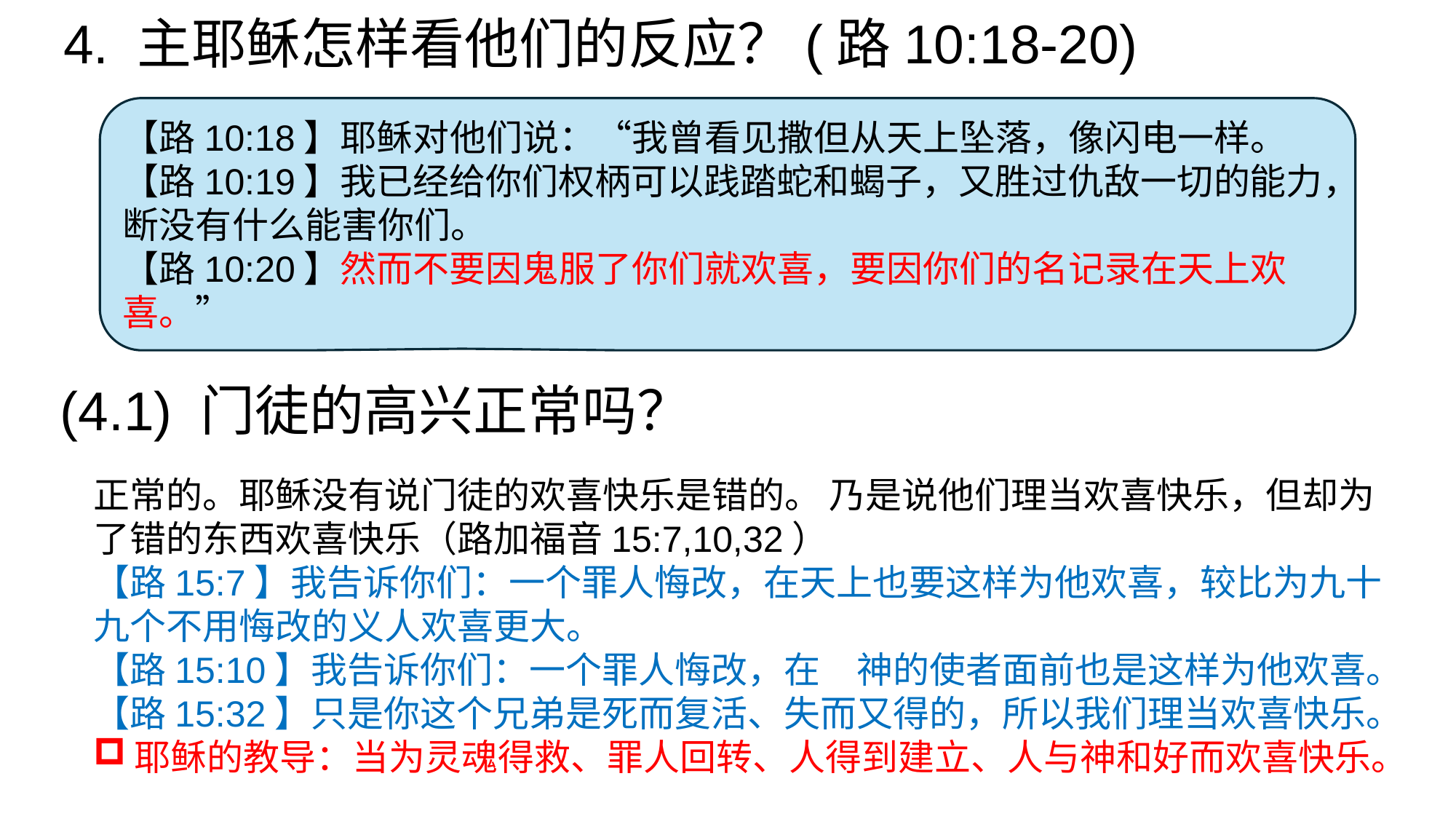

4. 主耶稣怎样看他们的反应？(路10:18-20)
【路10:18】耶稣对他们说：“我曾看见撒但从天上坠落，像闪电一样。
【路10:19】我已经给你们权柄可以践踏蛇和蝎子，又胜过仇敌一切的能力，断没有什么能害你们。
【路10:20】然而不要因鬼服了你们就欢喜，要因你们的名记录在天上欢喜。”
# (4.1) 门徒的高兴正常吗？
正常的。耶稣没有说门徒的欢喜快乐是错的。 乃是说他们理当欢喜快乐，但却为了错的东西欢喜快乐（路加福音15:7,10,32）
【路15:7】我告诉你们：一个罪人悔改，在天上也要这样为他欢喜，较比为九十九个不用悔改的义人欢喜更大。
【路15:10】我告诉你们：一个罪人悔改，在　神的使者面前也是这样为他欢喜。
【路15:32】只是你这个兄弟是死而复活、失而又得的，所以我们理当欢喜快乐。
耶稣的教导：当为灵魂得救、罪人回转、人得到建立、人与神和好而欢喜快乐。
此照片，作者: 未知作者，许可证: CC BY